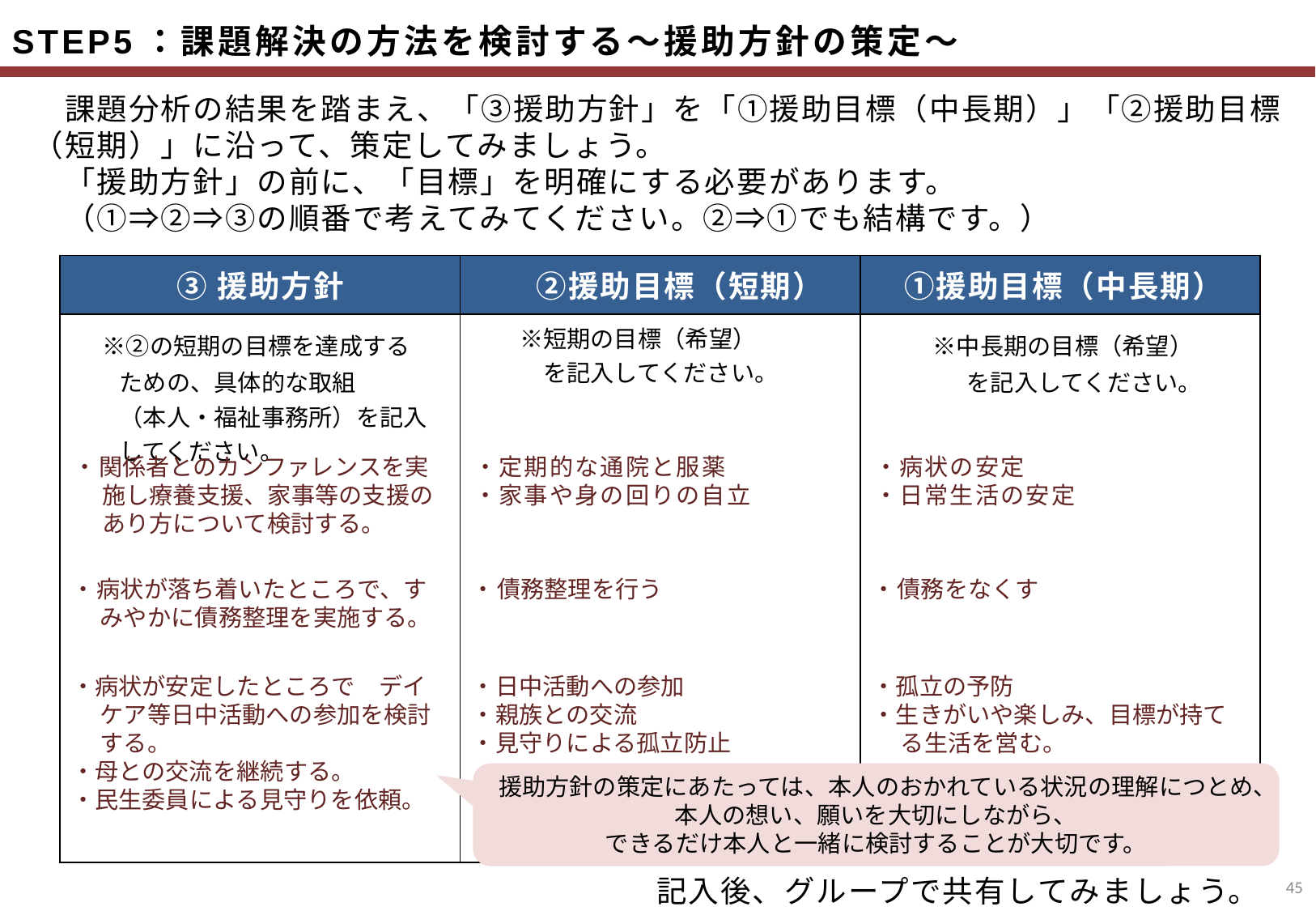

STEP5：課題解決の方法を検討する～援助方針の策定～
　課題分析の結果を踏まえ、「③援助方針」を「①援助目標（中長期）」「②援助目標（短期）」に沿って、策定してみましょう。
　「援助方針」の前に、「目標」を明確にする必要があります。
　（①⇒②⇒③の順番で考えてみてください。②⇒①でも結構です。）
| ③援助方針 | ②援助目標（短期） | ①援助目標（中長期） |
| --- | --- | --- |
| ※②の短期の目標を達成する 　　ための、具体的な取組 　　（本人・福祉事務所）を記入 　　してください。 | ※短期の目標（希望） 　　　を記入してください。 | ※中長期の目標（希望） 　　　　を記入してください。 |
・関係者とのカンファレンスを実施し療養支援、家事等の支援のあり方について検討する。
・定期的な通院と服薬
・家事や身の回りの自立
・病状の安定
・日常生活の安定
・病状が落ち着いたところで、すみやかに債務整理を実施する。
・債務整理を行う
・債務をなくす
・病状が安定したところで　デイケア等日中活動への参加を検討する。
・母との交流を継続する。
・民生委員による見守りを依頼。
・日中活動への参加
・親族との交流
・見守りによる孤立防止
・孤立の予防
・生きがいや楽しみ、目標が持てる生活を営む。
援助方針の策定にあたっては、本人のおかれている状況の理解につとめ、本人の想い、願いを大切にしながら、
できるだけ本人と一緒に検討することが大切です。
45
記入後、グループで共有してみましょう。